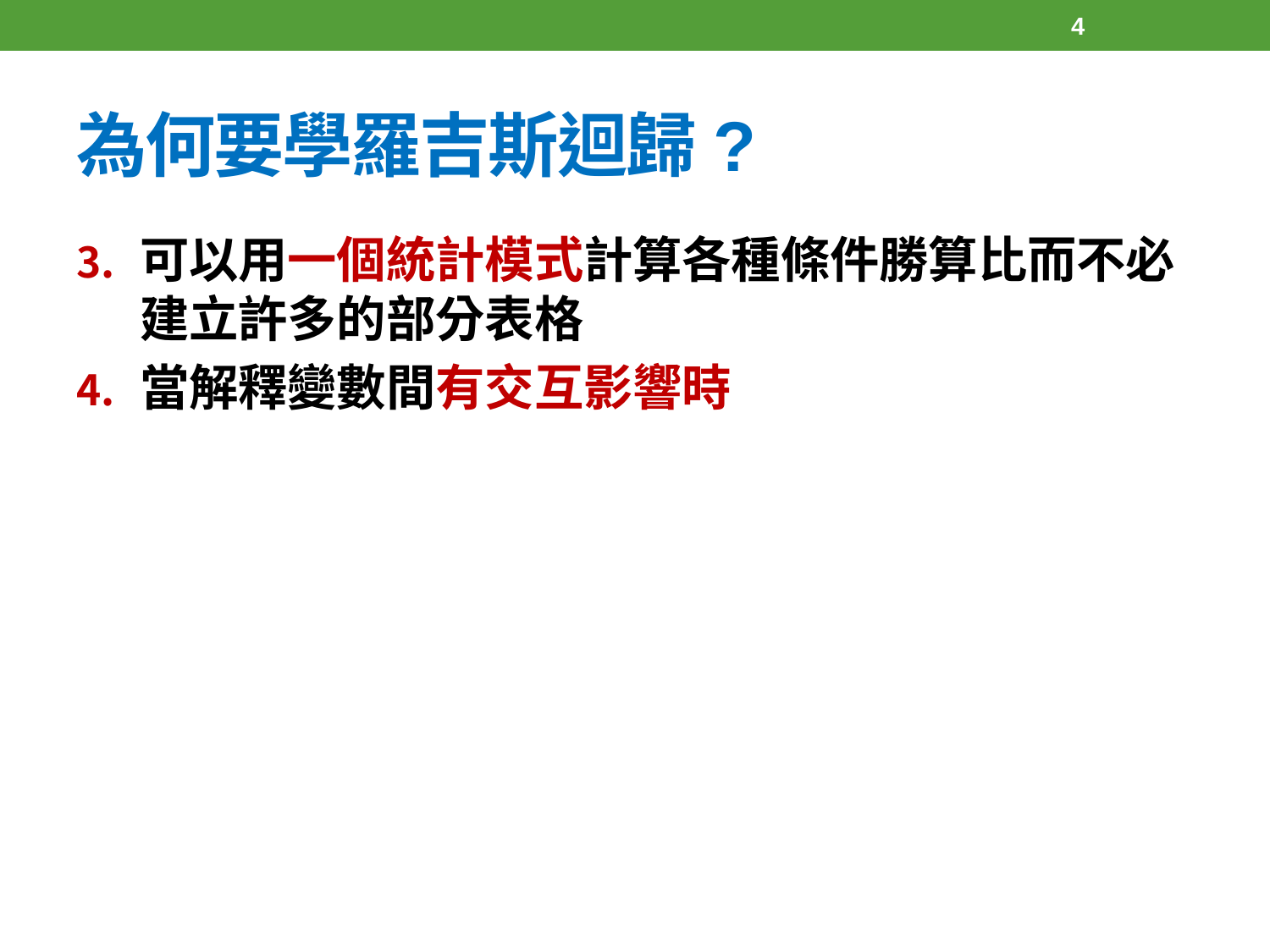

4
# 為何要學羅吉斯迴歸?
可以用一個統計模式計算各種條件勝算比而不必建立許多的部分表格
當解釋變數間有交互影響時